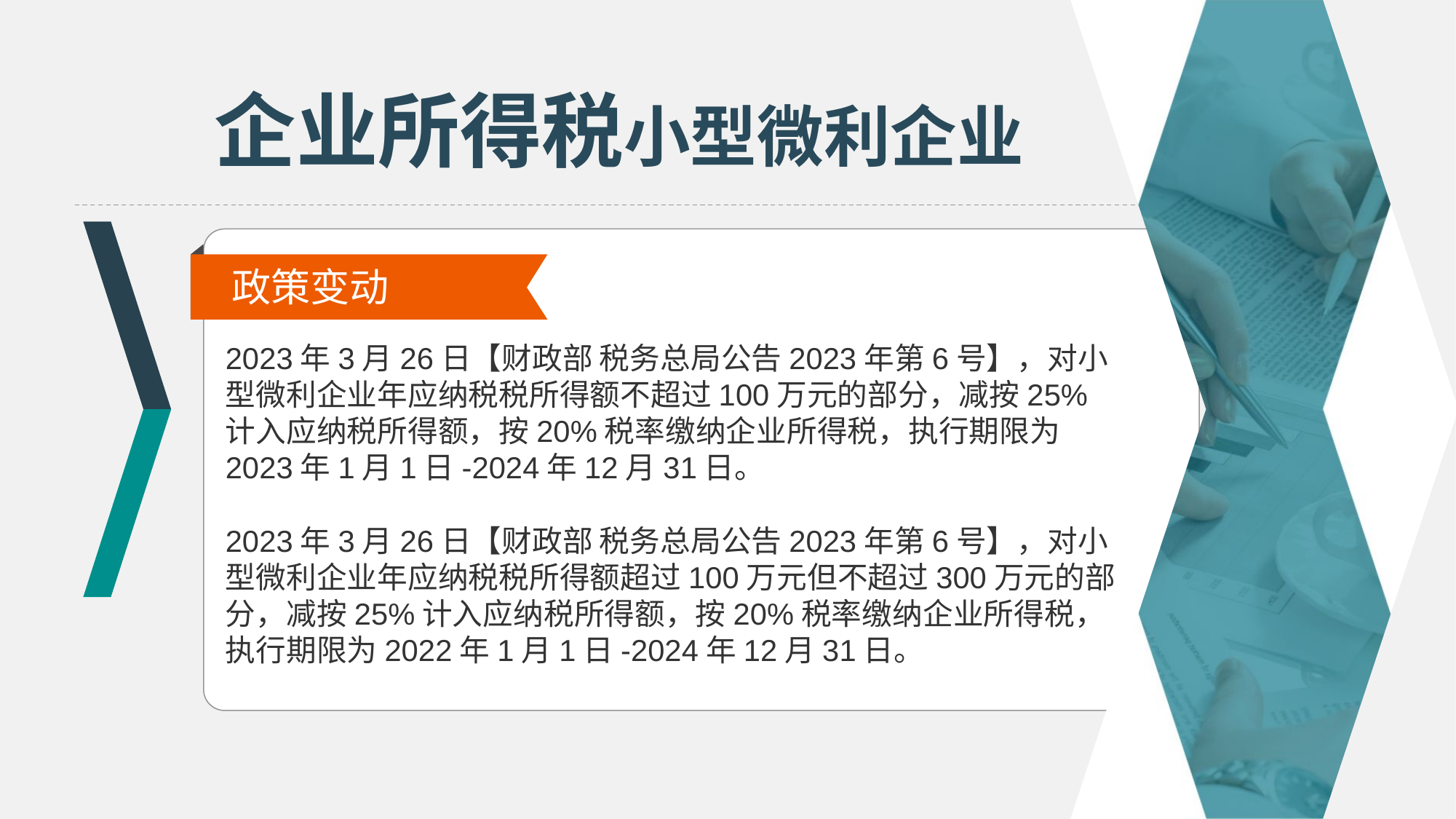

企业所得税小型微利企业

政策变动
2023年3月26日【财政部 税务总局公告2023年第6号】，对小型微利企业年应纳税税所得额不超过100万元的部分，减按25%计入应纳税所得额，按20%税率缴纳企业所得税，执行期限为2023年1月1日-2024年12月31日。

2023年3月26日【财政部 税务总局公告2023年第6号】，对小型微利企业年应纳税税所得额超过100万元但不超过300万元的部分，减按25%计入应纳税所得额，按20%税率缴纳企业所得税，执行期限为2022年1月1日-2024年12月31日。

25%